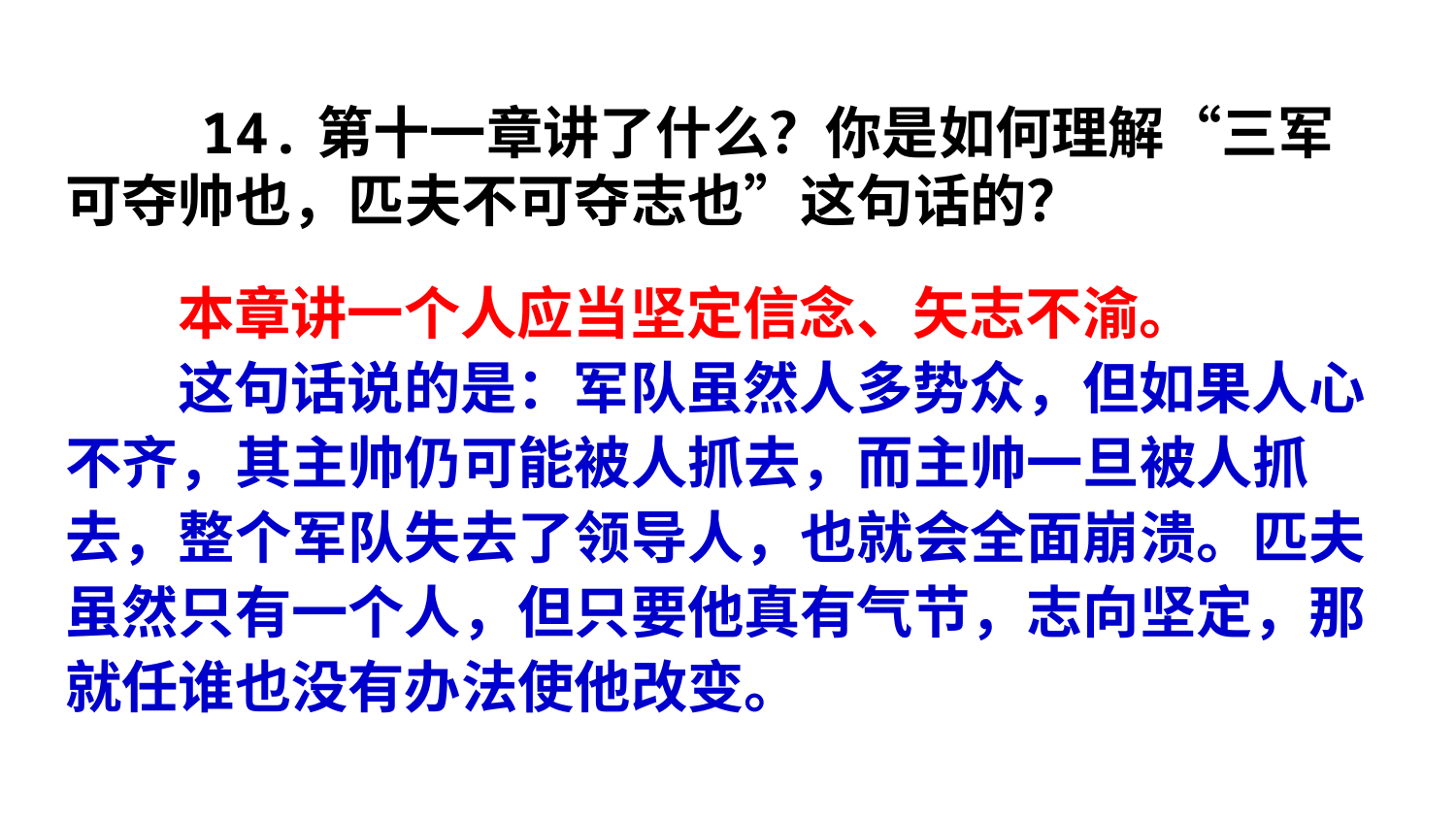

14.第十一章讲了什么？你是如何理解“三军可夺帅也，匹夫不可夺志也”这句话的？
  本章讲一个人应当坚定信念、矢志不渝。
  这句话说的是：军队虽然人多势众，但如果人心不齐，其主帅仍可能被人抓去，而主帅一旦被人抓去，整个军队失去了领导人，也就会全面崩溃。匹夫虽然只有一个人，但只要他真有气节，志向坚定，那就任谁也没有办法使他改变。